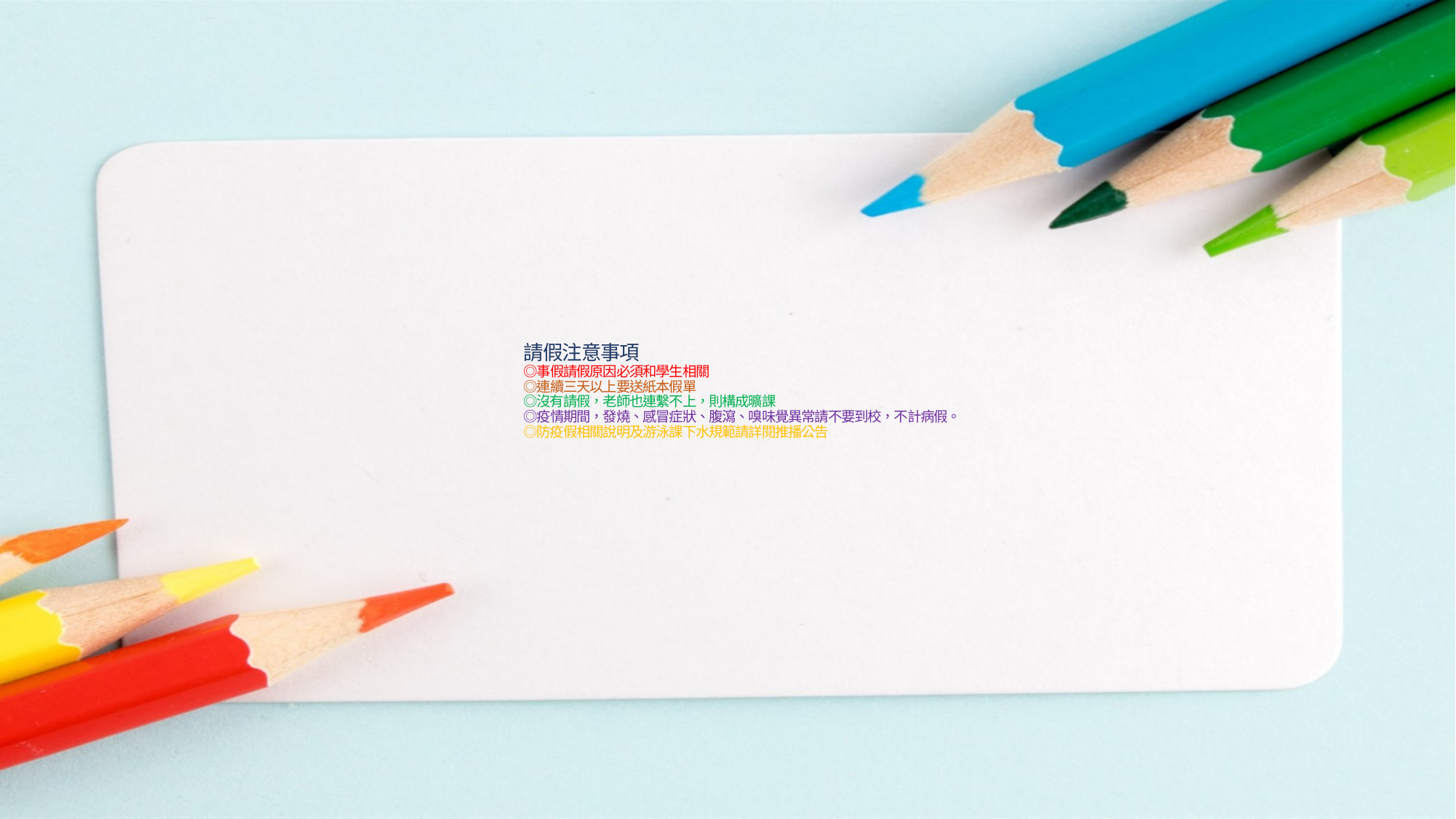

# 請假注意事項 ◎事假請假原因必須和學生相關 ◎連續三天以上要送紙本假單 ◎沒有請假，老師也連繫不上，則構成曠課 ◎疫情期間，發燒、感冒症狀、腹瀉、嗅味覺異常請不要到校，不計病假。 ◎防疫假相關說明及游泳課下水規範請詳閱推播公告